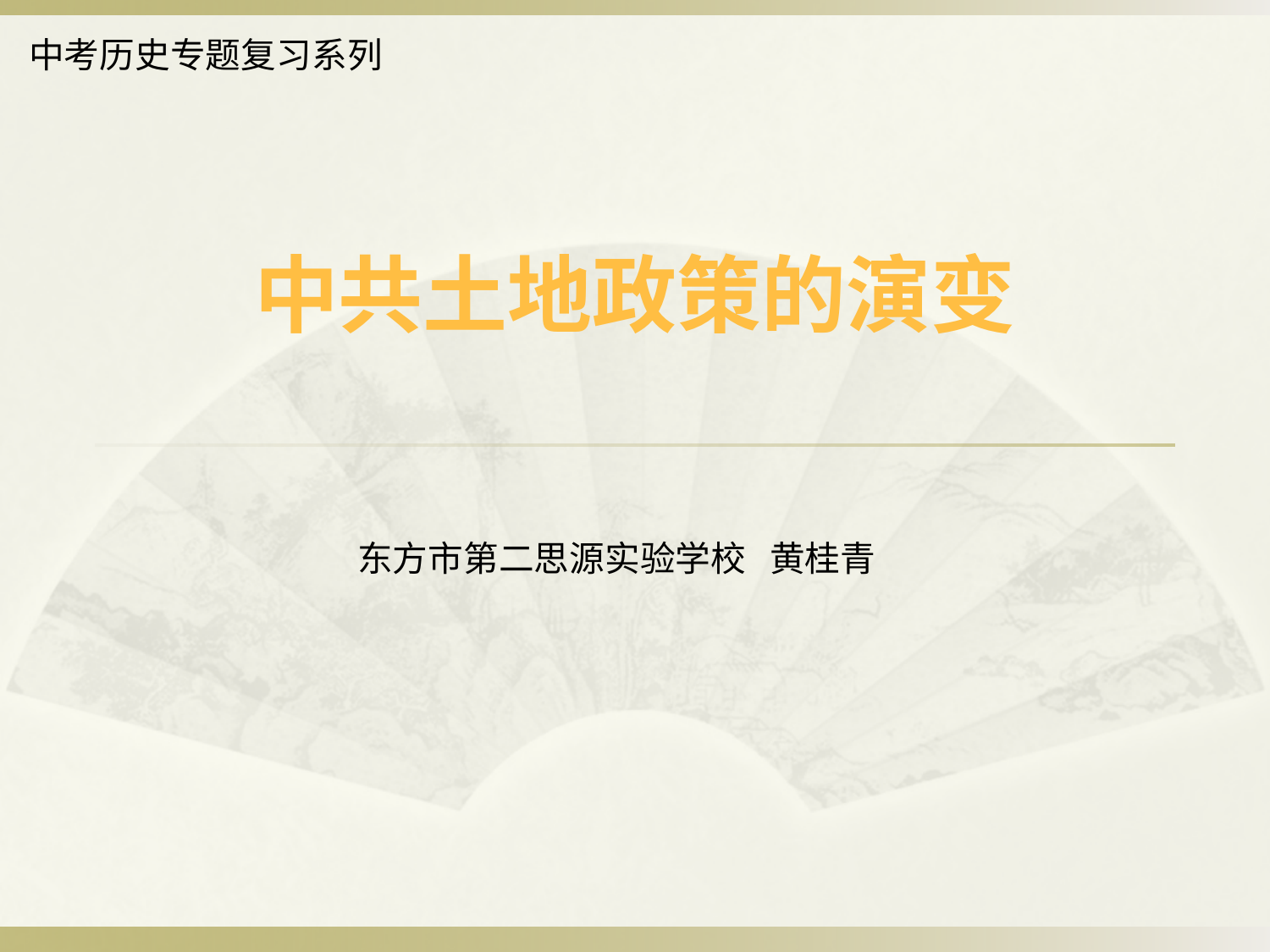

中考历史专题复习系列
# 中共土地政策的演变

东方市第二思源实验学校   黄桂青